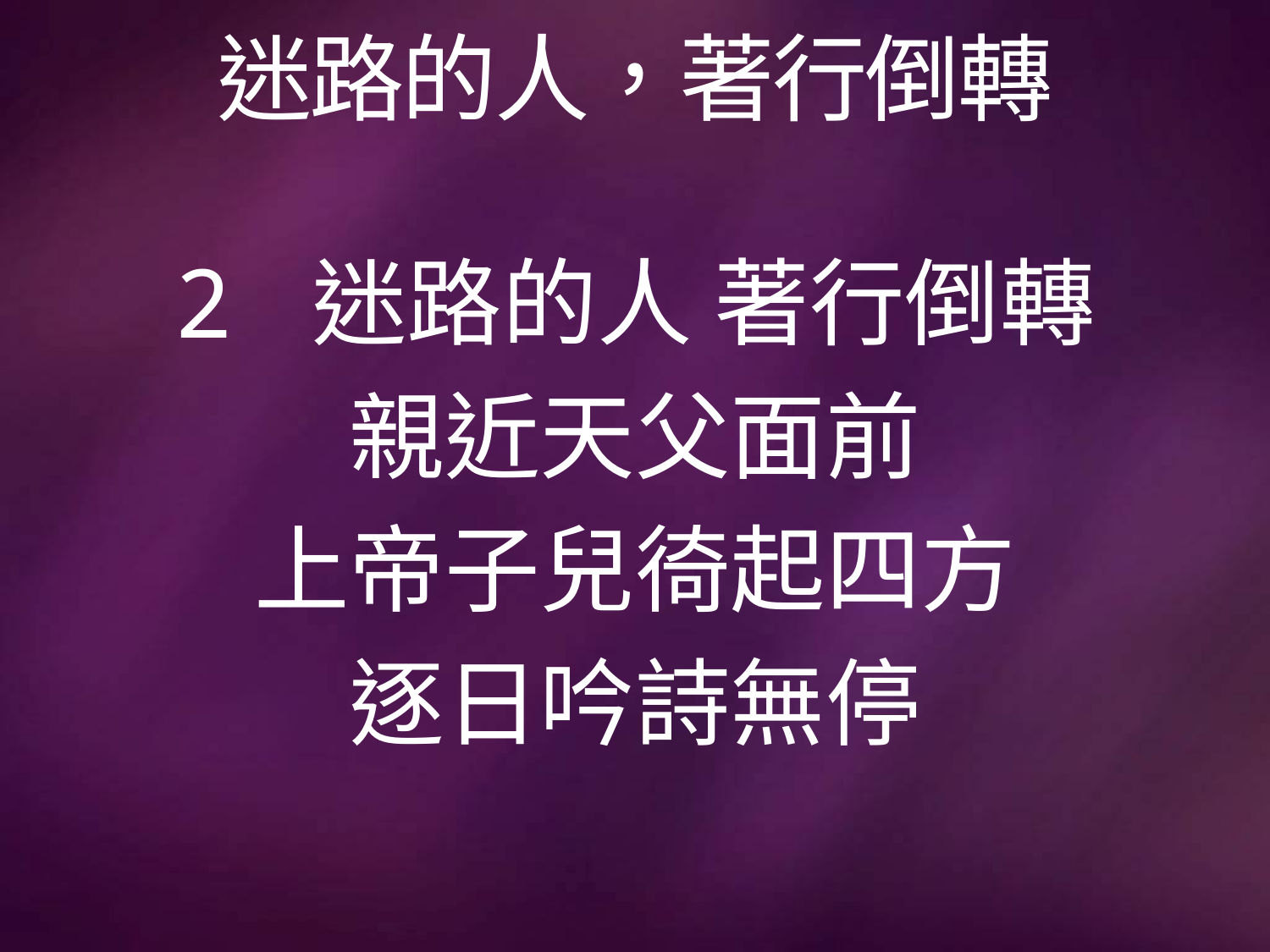

# 迷路的人，著行倒轉
2 迷路的人 著行倒轉
親近天父面前
上帝子兒徛起四方
逐日吟詩無停